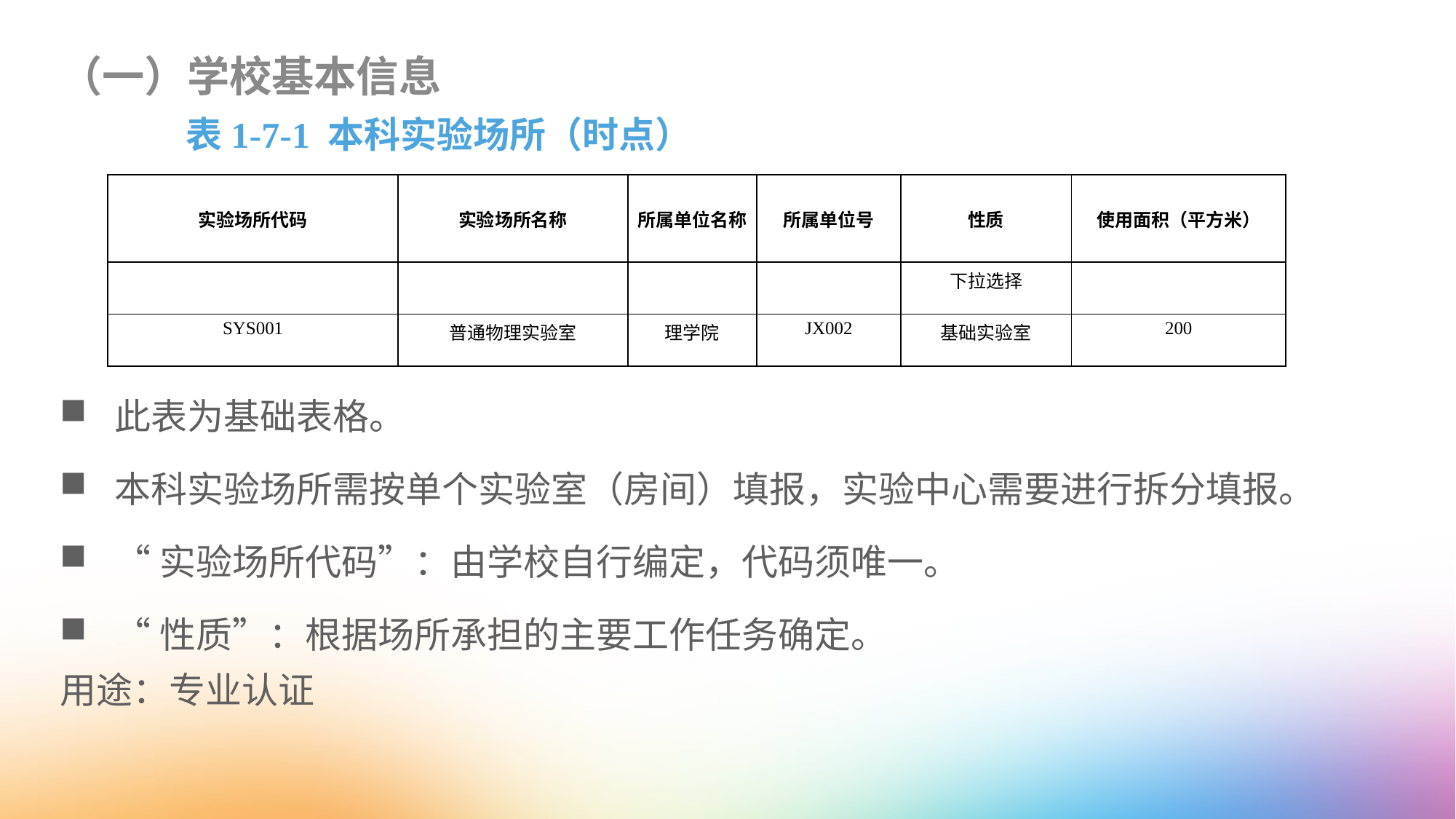

（一）学校基本信息
表1-7-1 本科实验场所（时点）
| 实验场所代码 | 实验场所名称 | 所属单位名称 | 所属单位号 | 性质 | 使用面积（平方米） |
| --- | --- | --- | --- | --- | --- |
|  |  |  |  | 下拉选择 |  |
| SYS001 | 普通物理实验室 | 理学院 | JX002 | 基础实验室 | 200 |
此表为基础表格。
本科实验场所需按单个实验室（房间）填报，实验中心需要进行拆分填报。
“实验场所代码”：由学校自行编定，代码须唯一。
“性质”：根据场所承担的主要工作任务确定。
用途：专业认证